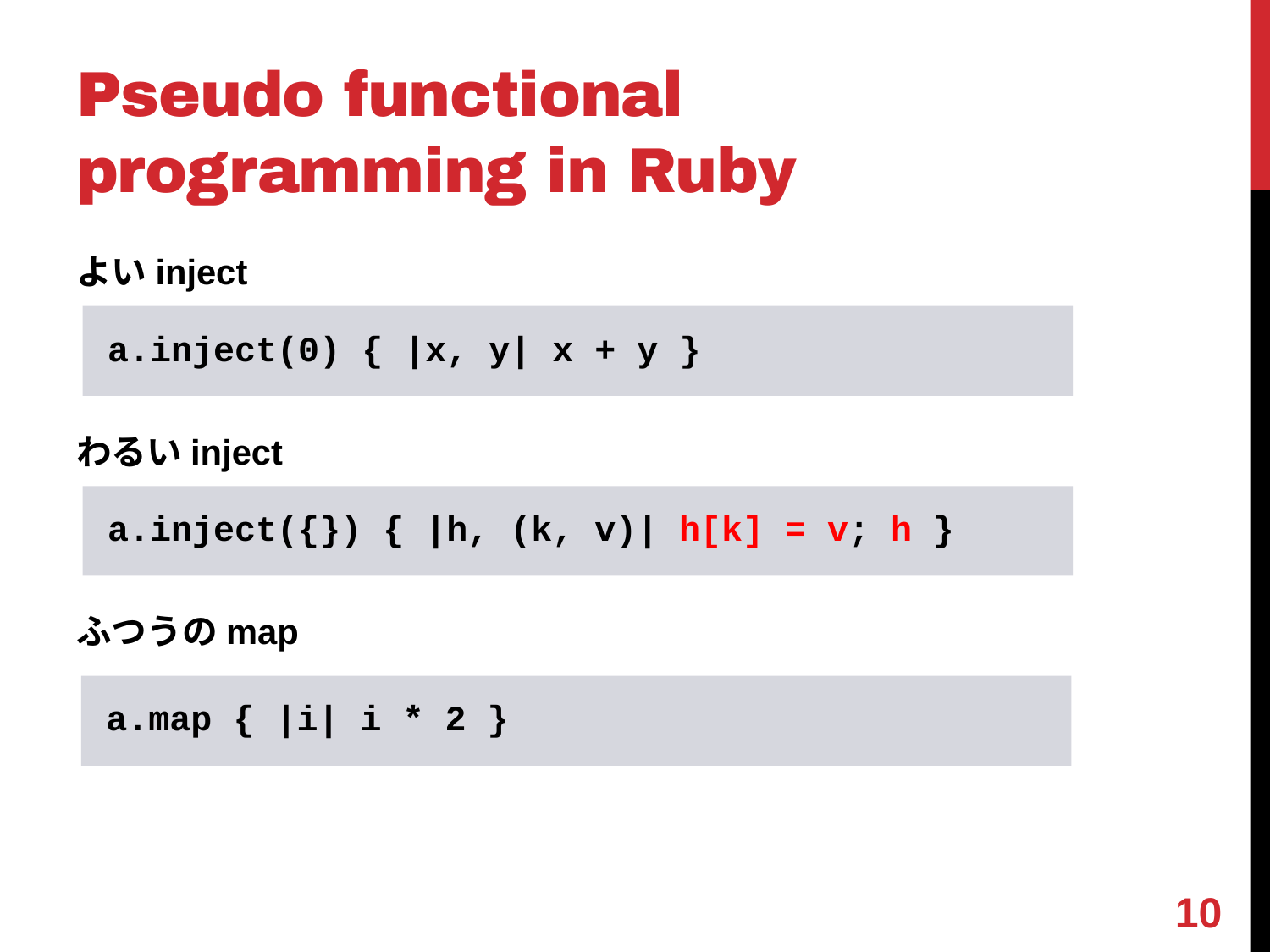

# Pseudo functional programming in Ruby
よいinject

わるいinject

ふつうのmap
a.inject(0) { |x, y| x + y }

a.inject({}) { |h, (k, v)| h[k] = v; h }

a.map { |i| i * 2 }

10